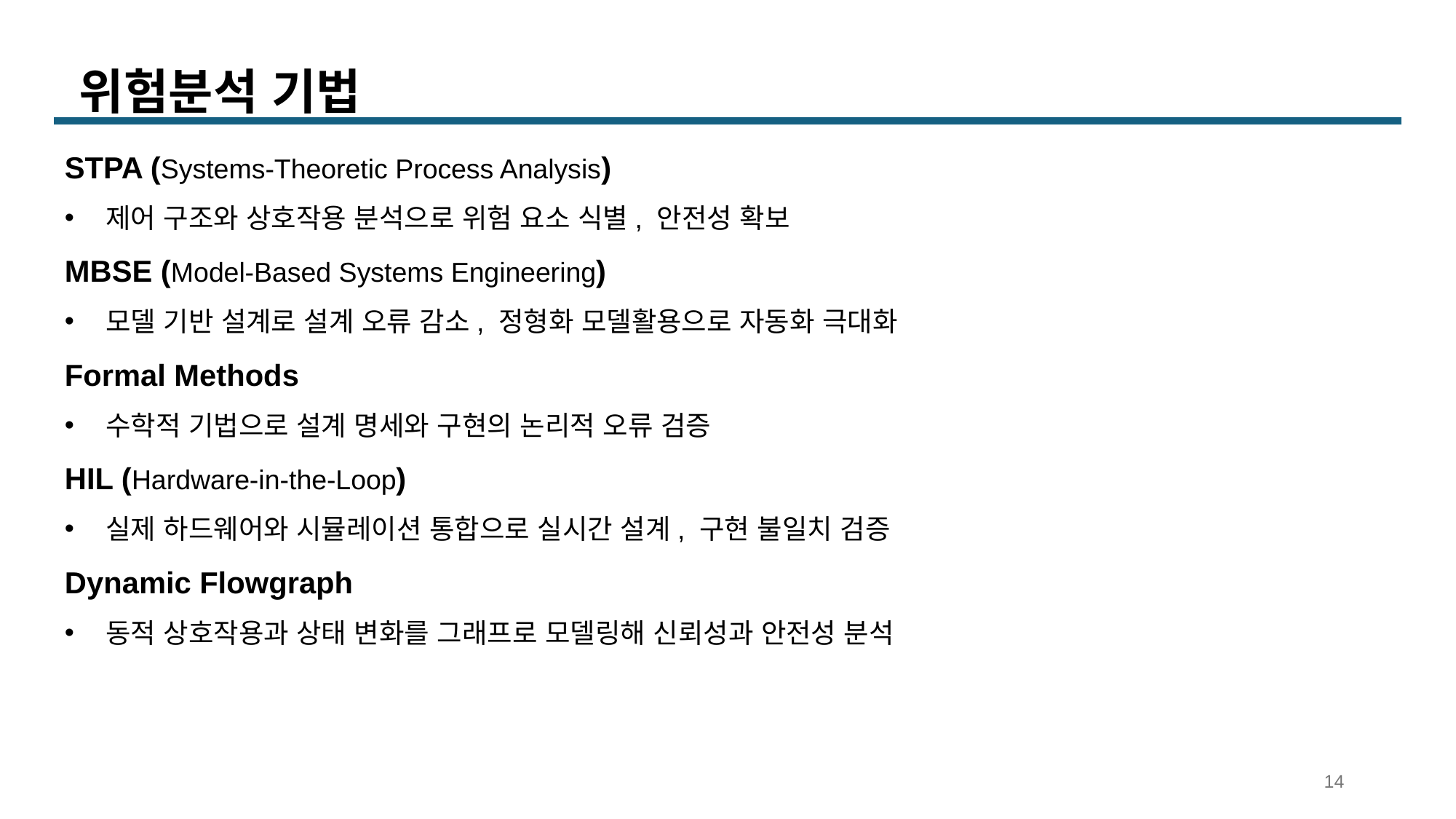

위험분석 기법
STPA (Systems-Theoretic Process Analysis)
제어 구조와 상호작용 분석으로 위험 요소 식별, 안전성 확보
MBSE (Model-Based Systems Engineering)
모델 기반 설계로 설계 오류 감소, 정형화 모델활용으로 자동화 극대화
Formal Methods
수학적 기법으로 설계 명세와 구현의 논리적 오류 검증
HIL (Hardware-in-the-Loop)
실제 하드웨어와 시뮬레이션 통합으로 실시간 설계, 구현 불일치 검증
Dynamic Flowgraph
동적 상호작용과 상태 변화를 그래프로 모델링해 신뢰성과 안전성 분석
14